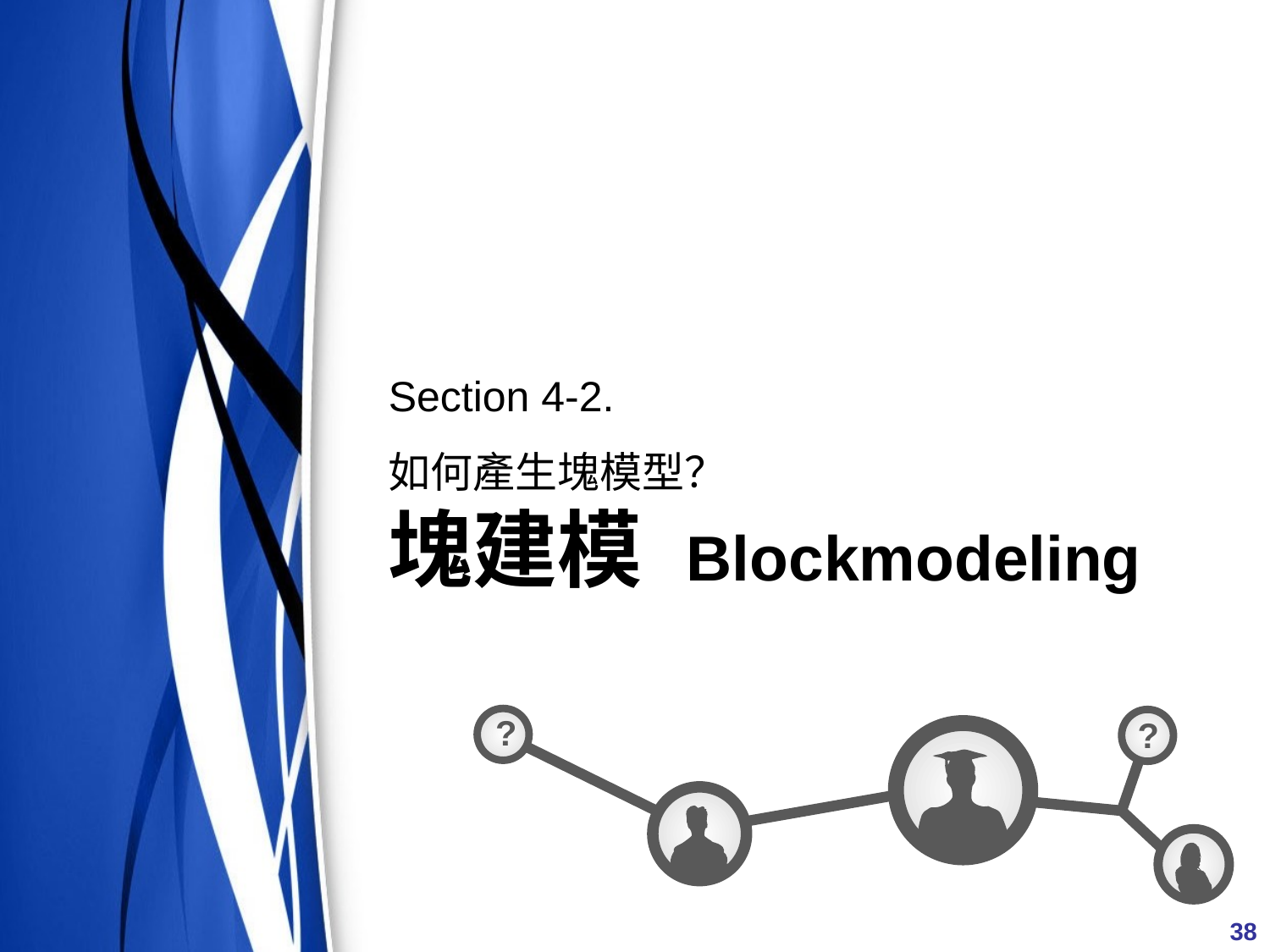

Section 4-2.
# 如何產生塊模型？
塊建模 Blockmodeling
38